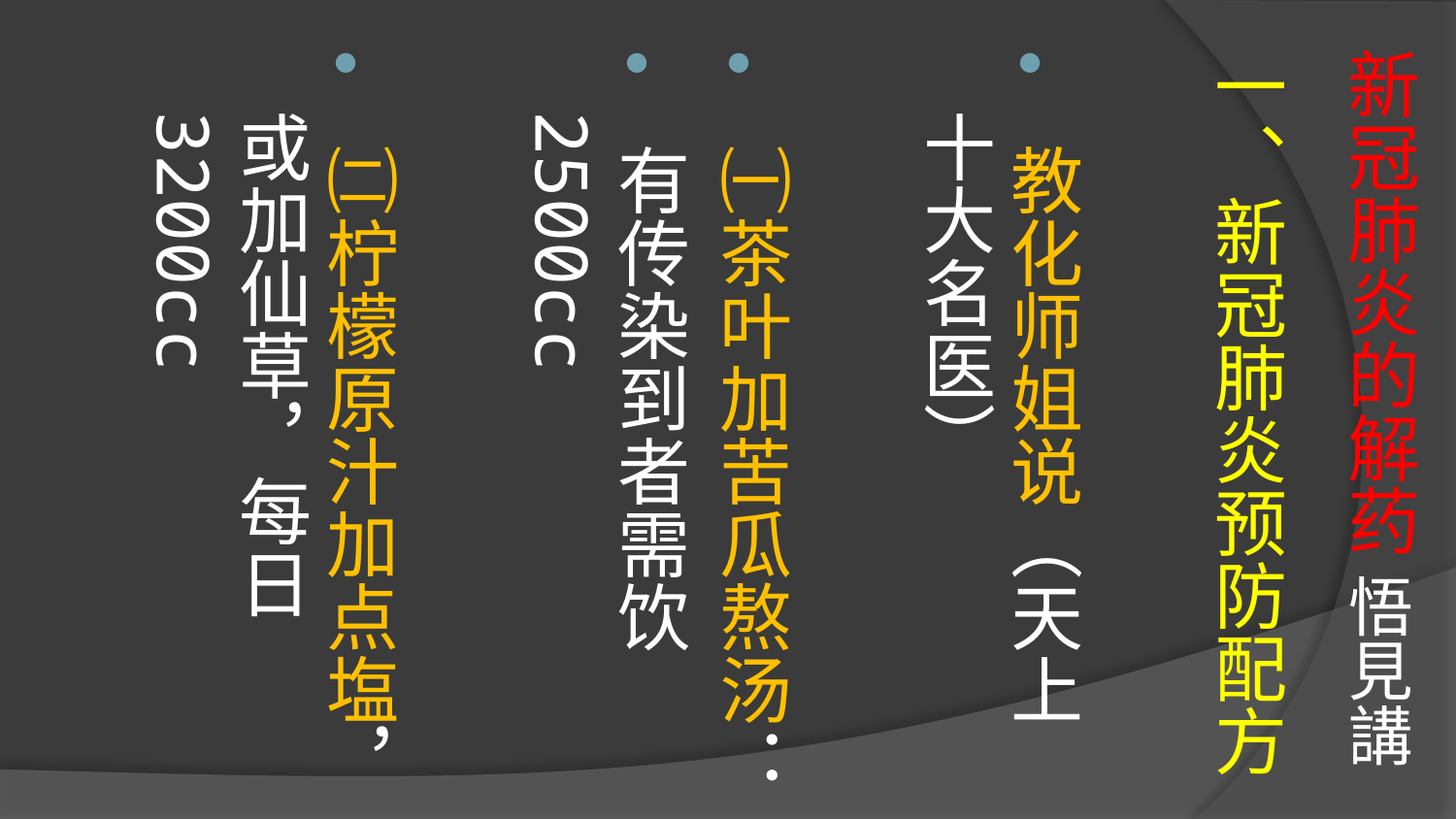

# 新冠肺炎的解药 悟見講
一、新冠肺炎预防配方

 教化师姐说（天上十大名医）

 ㈠茶叶加苦瓜熬汤：
 有传染到者需饮2500cc

 ㈡柠檬原汁加点塩，或加仙草，每日3200cc